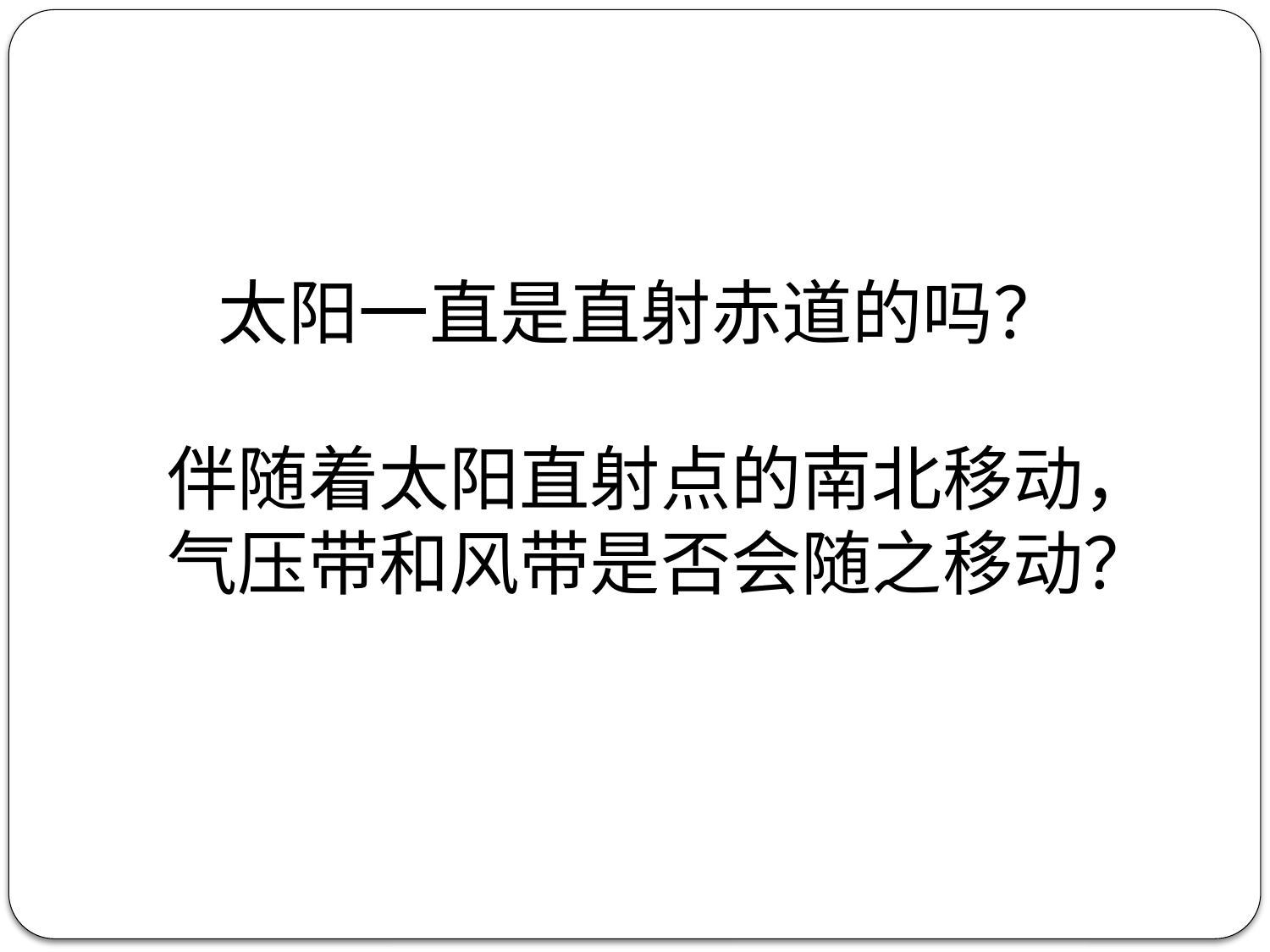

# 太阳一直是直射赤道的吗？
伴随着太阳直射点的南北移动，
气压带和风带是否会随之移动？